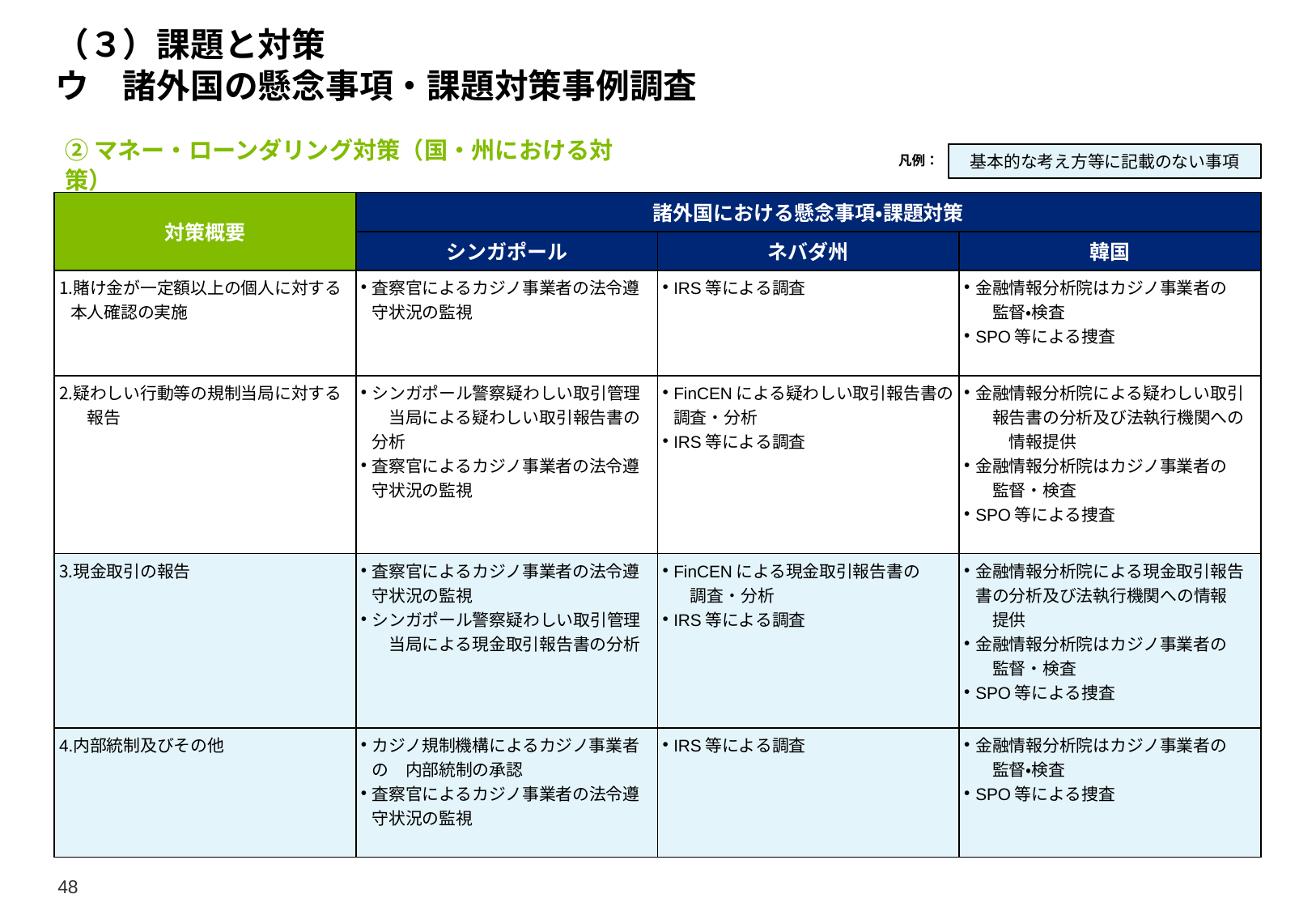

# （３）課題と対策 ウ　諸外国の懸念事項・課題対策事例調査
②マネー・ローンダリング対策（国・州における対策）
凡例：
基本的な考え方等に記載のない事項
| 対策概要 | 諸外国における懸念事項・課題対策 |  |  |
| --- | --- | --- | --- |
|  | シンガポール | ネバダ州 | 韓国 |
| 賭け金が一定額以上の個人に対する本人確認の実施 | 査察官によるカジノ事業者の法令遵守状況の監視 | IRS等による調査 | 金融情報分析院はカジノ事業者の　　監督・検査 SPO等による捜査 |
| 疑わしい行動等の規制当局に対する　報告 | シンガポール警察疑わしい取引管理　当局による疑わしい取引報告書の分析 査察官によるカジノ事業者の法令遵守状況の監視 | FinCENによる疑わしい取引報告書の調査・分析 IRS等による調査 | 金融情報分析院による疑わしい取引　報告書の分析及び法執行機関への　　情報提供 金融情報分析院はカジノ事業者の　　監督・検査 SPO等による捜査 |
| 現金取引の報告 | 査察官によるカジノ事業者の法令遵守状況の監視 シンガポール警察疑わしい取引管理　当局による現金取引報告書の分析 | FinCENによる現金取引報告書の　　　調査・分析 IRS等による調査 | 金融情報分析院による現金取引報告書の分析及び法執行機関への情報　　提供 金融情報分析院はカジノ事業者の　　監督・検査 SPO等による捜査 |
| 内部統制及びその他 | カジノ規制機構によるカジノ事業者の　内部統制の承認 査察官によるカジノ事業者の法令遵守状況の監視 | IRS等による調査 | 金融情報分析院はカジノ事業者の　　監督・検査 SPO等による捜査 |
48